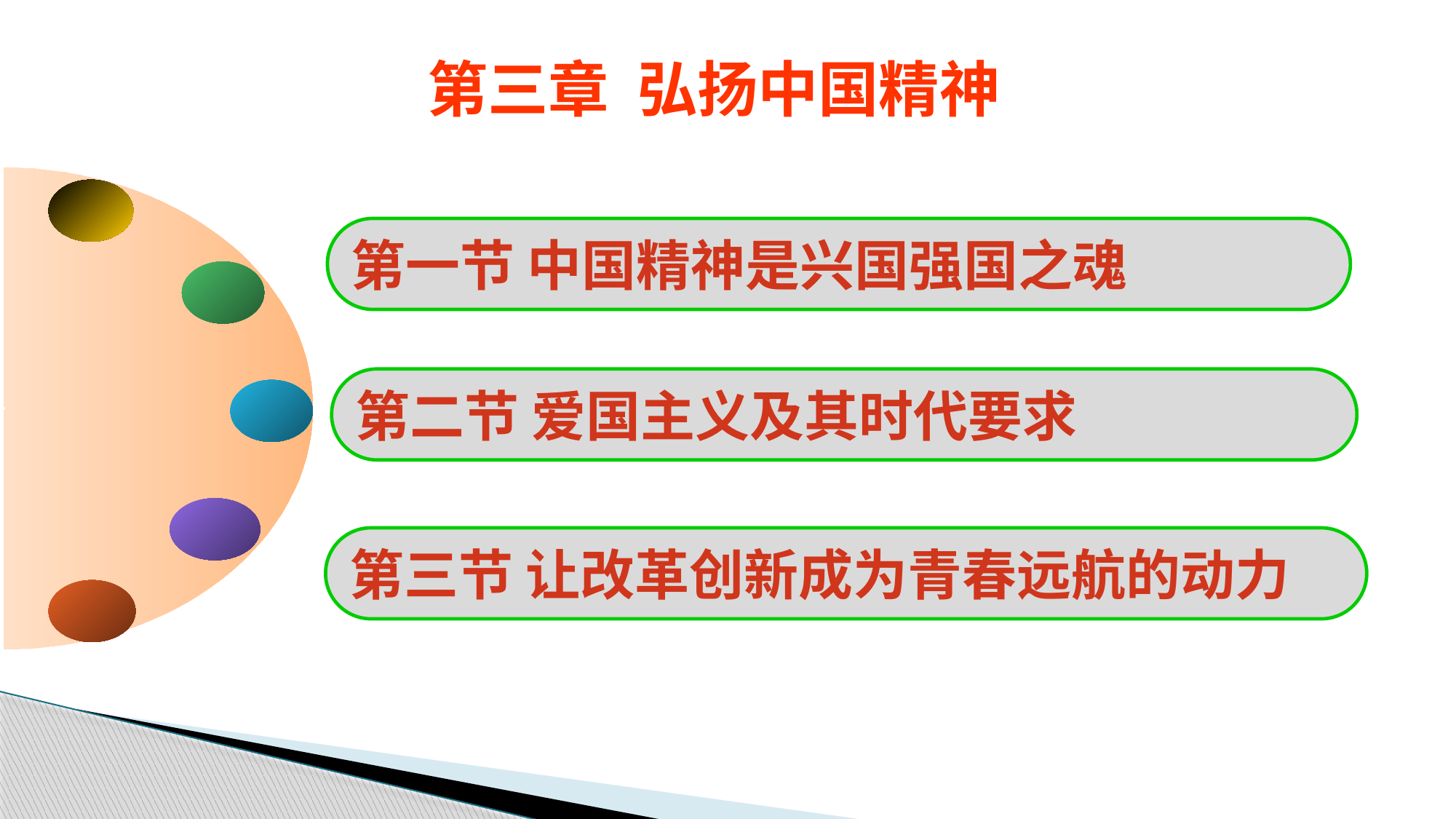

第三章  弘扬中国精神

第一节 中国精神是兴国强国之魂

第二节 爱国主义及其时代要求

第三节 让改革创新成为青春远航的动力